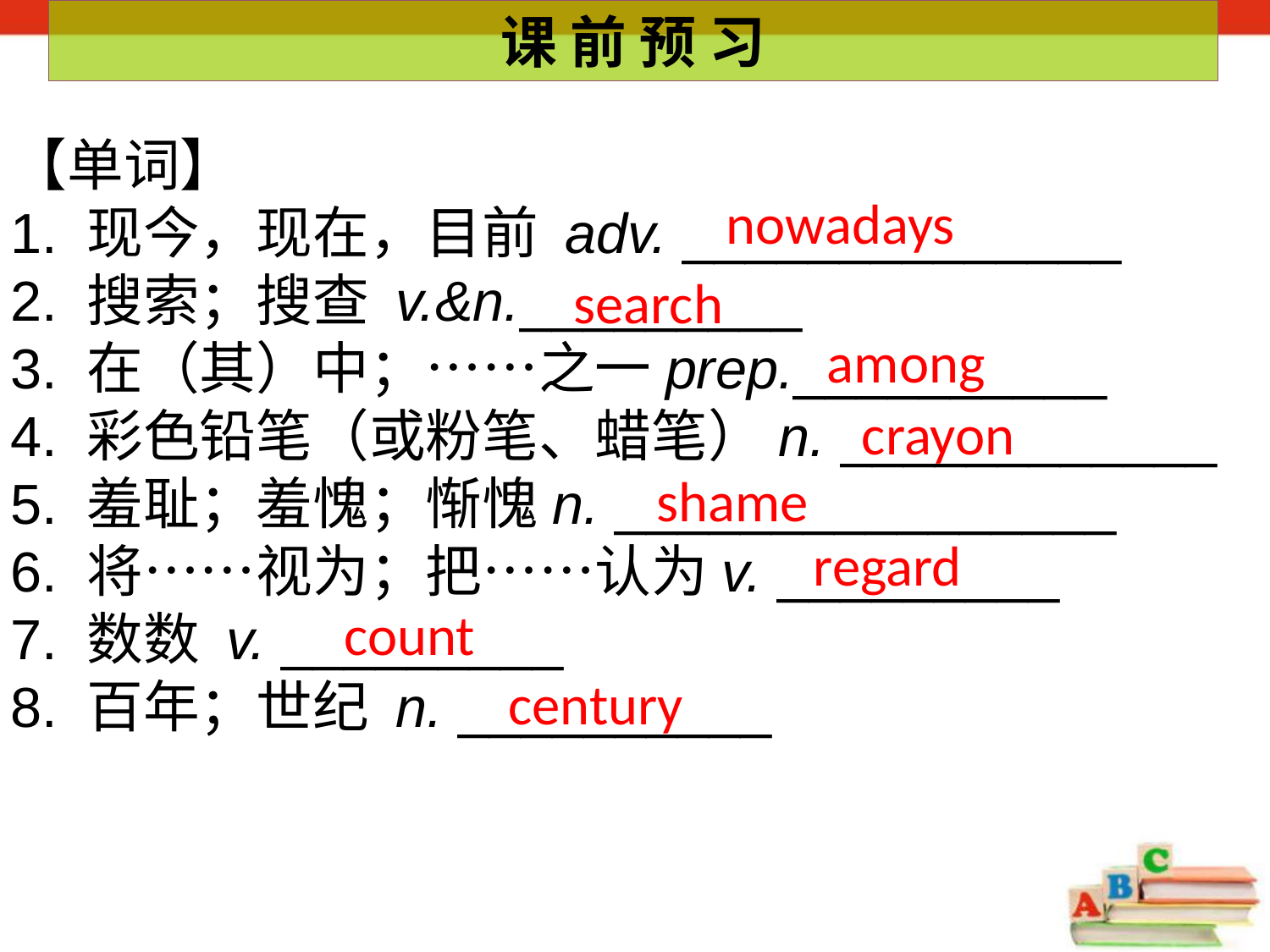

课 前 预 习
【单词】
1. 现今，现在，目前 adv. ______________
2. 搜索；搜查 v.&n._________
3. 在（其）中；……之一prep.__________
4. 彩色铅笔（或粉笔、蜡笔）n. ____________
5. 羞耻；羞愧；惭愧n. ________________
6. 将……视为；把……认为v. _________
7. 数数 v. _________
8. 百年；世纪 n. __________
nowadays
search
among
crayon
shame
regard
count
century